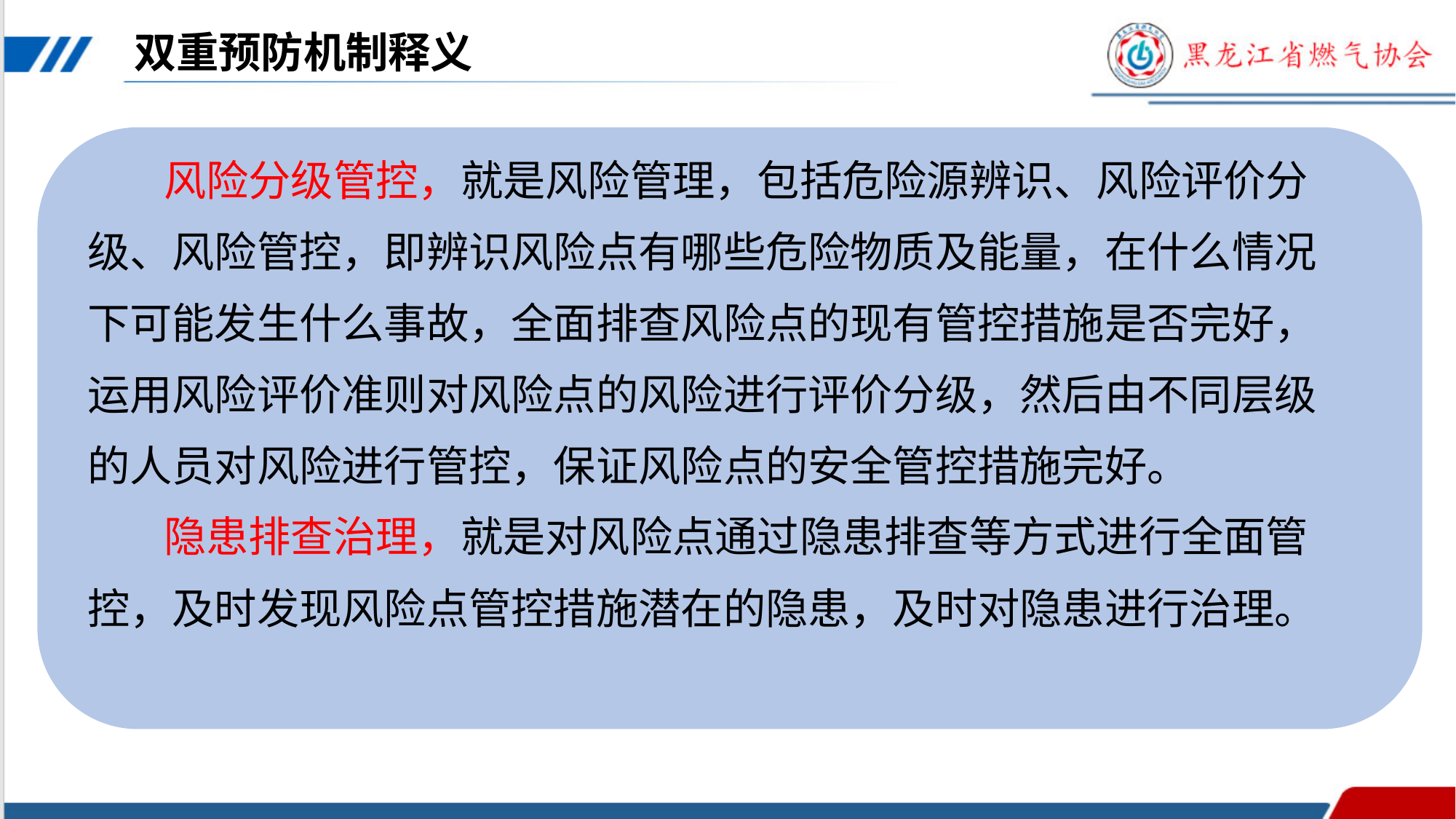

双重预防机制释义
       风险分级管控，就是风险管理，包括危险源辨识、风险评价分级、风险管控，即辨识风险点有哪些危险物质及能量，在什么情况下可能发生什么事故，全面排查风险点的现有管控措施是否完好，运用风险评价准则对风险点的风险进行评价分级，然后由不同层级的人员对风险进行管控，保证风险点的安全管控措施完好。
       隐患排查治理，就是对风险点通过隐患排查等方式进行全面管控，及时发现风险点管控措施潜在的隐患，及时对隐患进行治理。